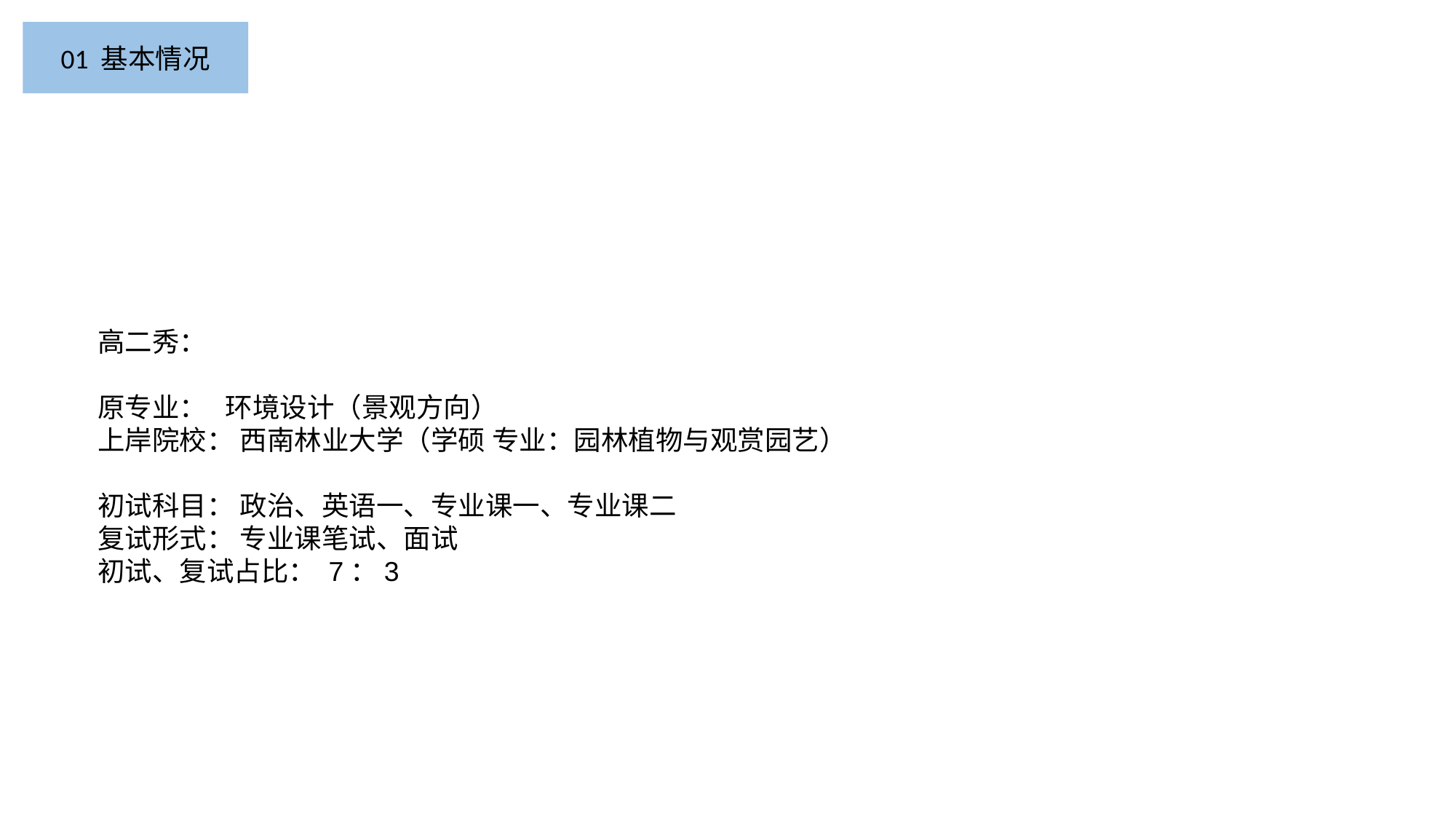

01 基本情况
高二秀：

原专业：   环境设计（景观方向）
上岸院校： 西南林业大学（学硕 专业：园林植物与观赏园艺）

初试科目： 政治、英语一、专业课一、专业课二
复试形式： 专业课笔试、面试
初试、复试占比： 7：3